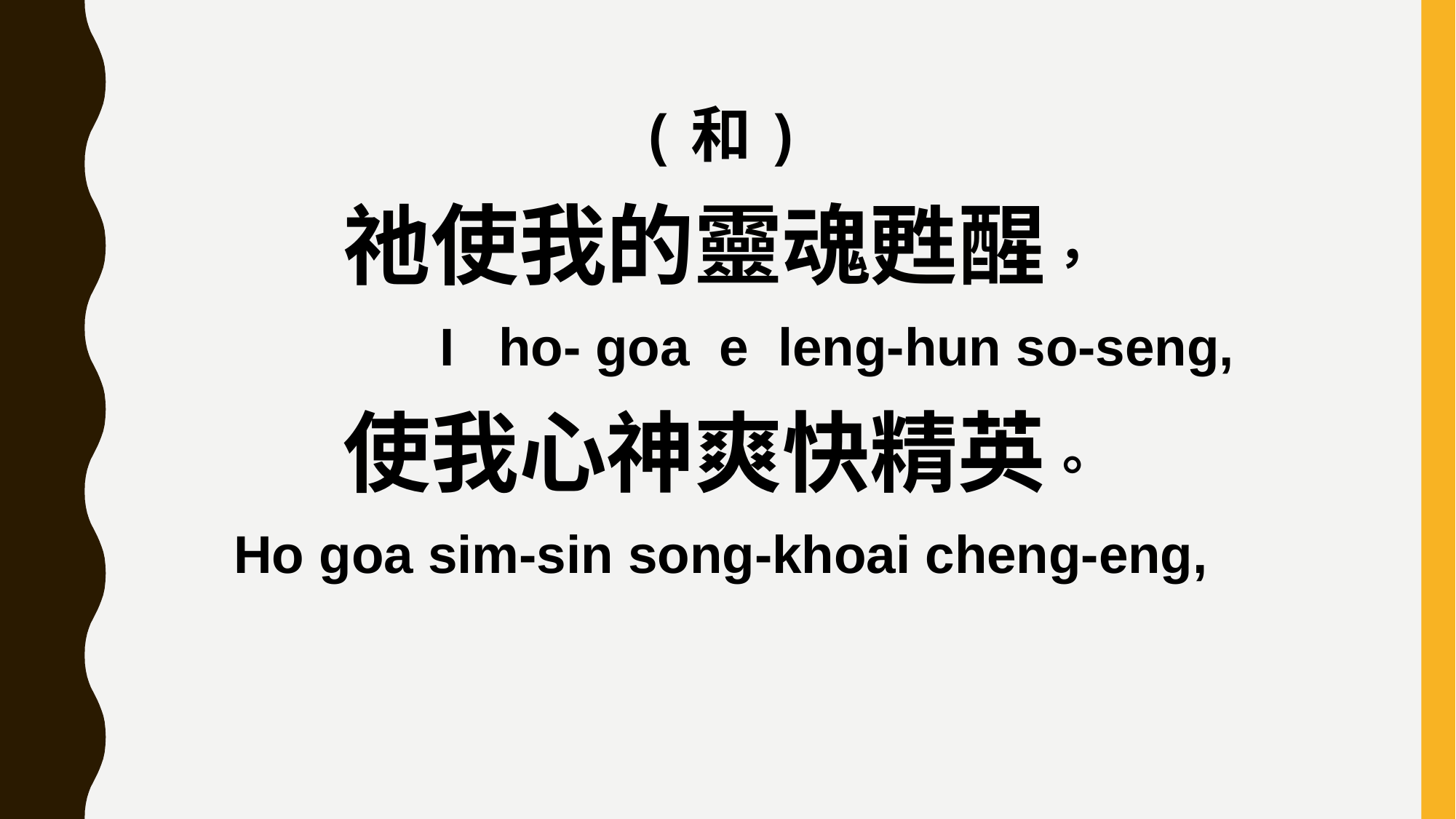

(和)
祂使我的靈魂甦醒，
                 I   ho- goa  e  leng-hun so-seng,
使我心神爽快精英。
Ho goa sim-sin song-khoai cheng-eng,